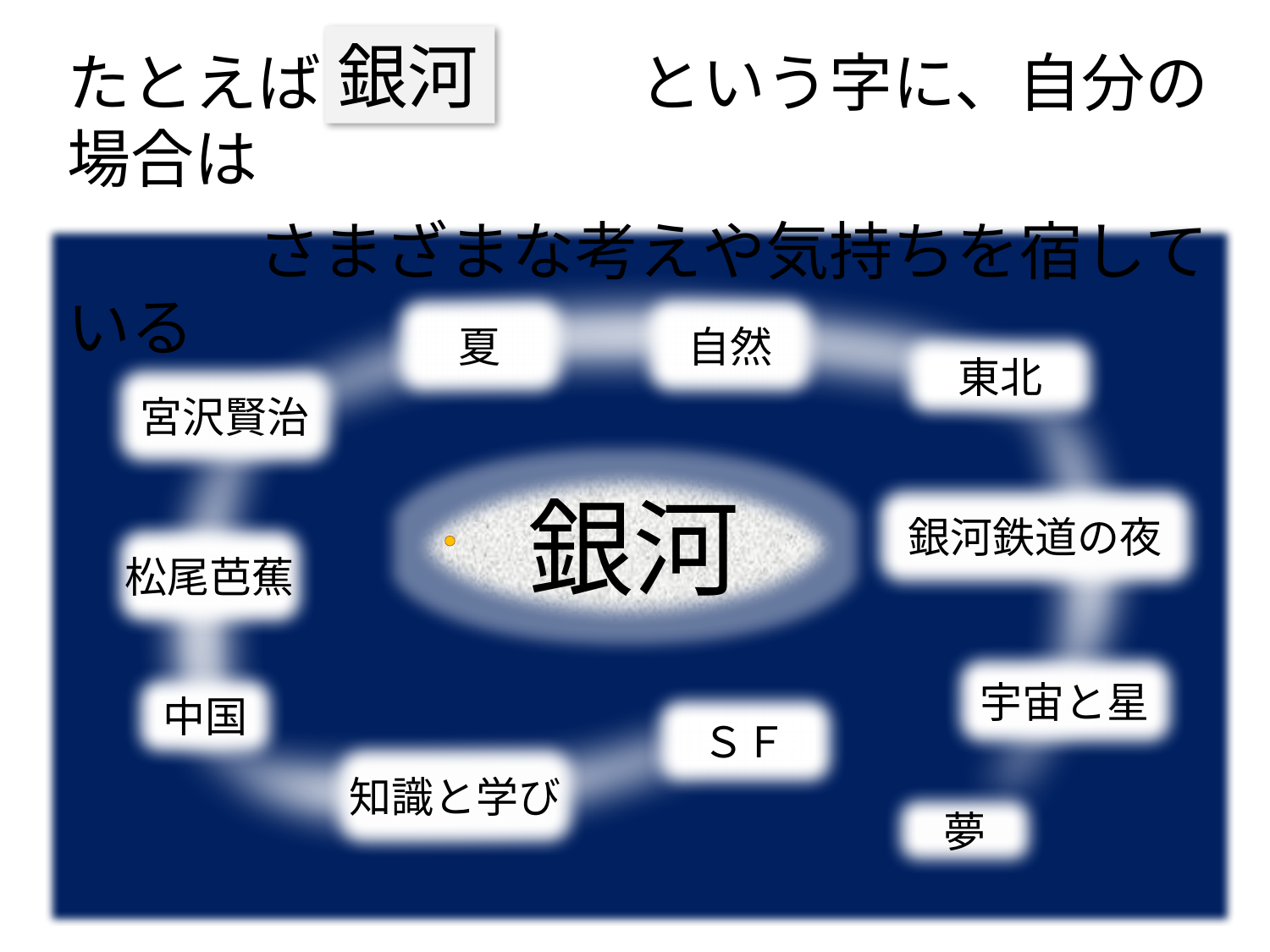

銀河
たとえば　　　　　という字に、自分の場合は

　　　さまざまな考えや気持ちを宿している

夏
自然
東北

宮沢賢治

銀河
銀河鉄道の夜
松尾芭蕉

宇宙と星
中国
ＳＦ
知識と学び
夢